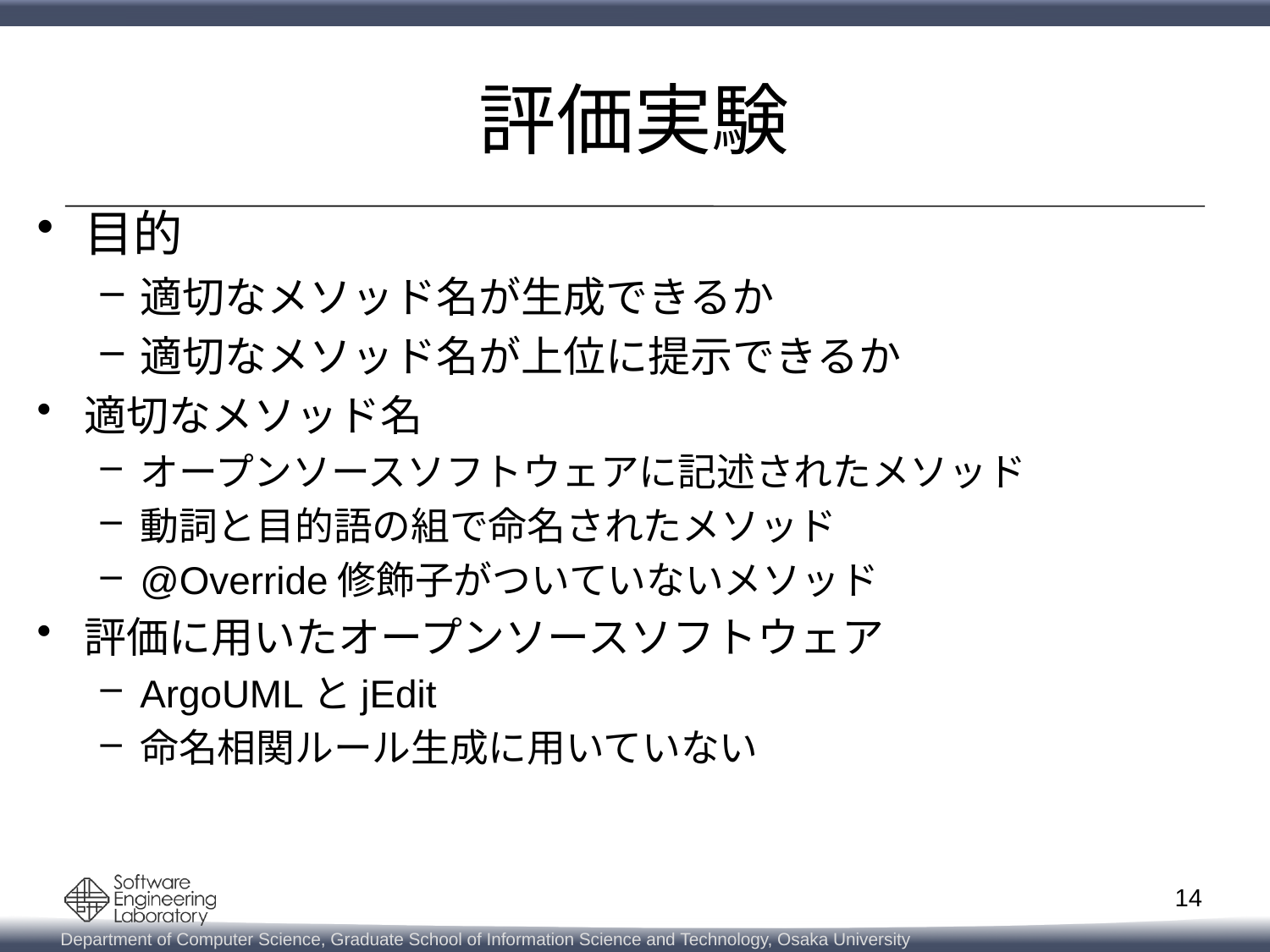

# 評価実験
目的
適切なメソッド名が生成できるか
適切なメソッド名が上位に提示できるか
適切なメソッド名
オープンソースソフトウェアに記述されたメソッド
動詞と目的語の組で命名されたメソッド
@Override修飾子がついていないメソッド
評価に用いたオープンソースソフトウェア
ArgoUMLとjEdit
命名相関ルール生成に用いていない

14